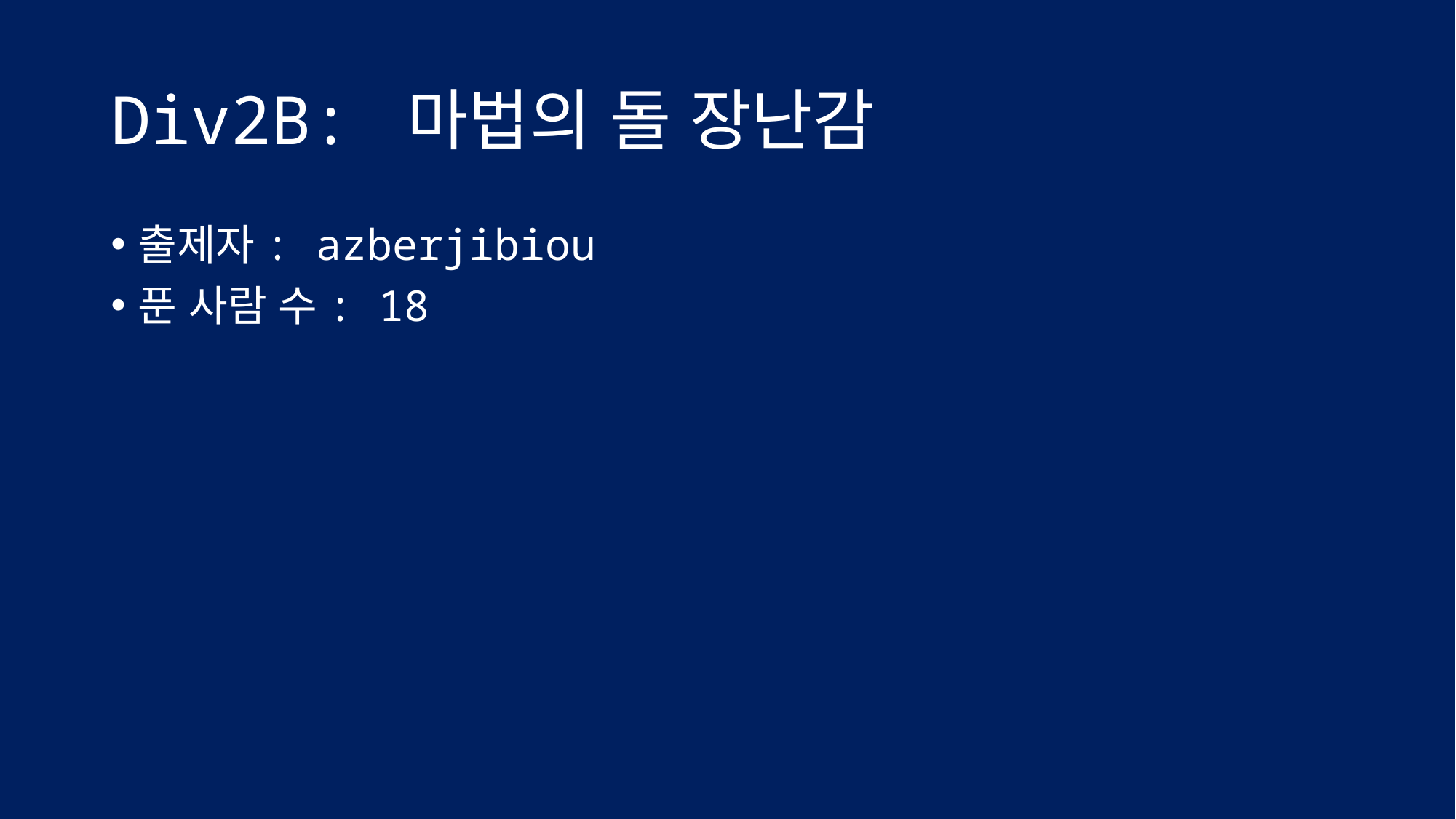

# Div2B: 마법의 돌 장난감
출제자: azberjibiou
푼 사람 수: 18